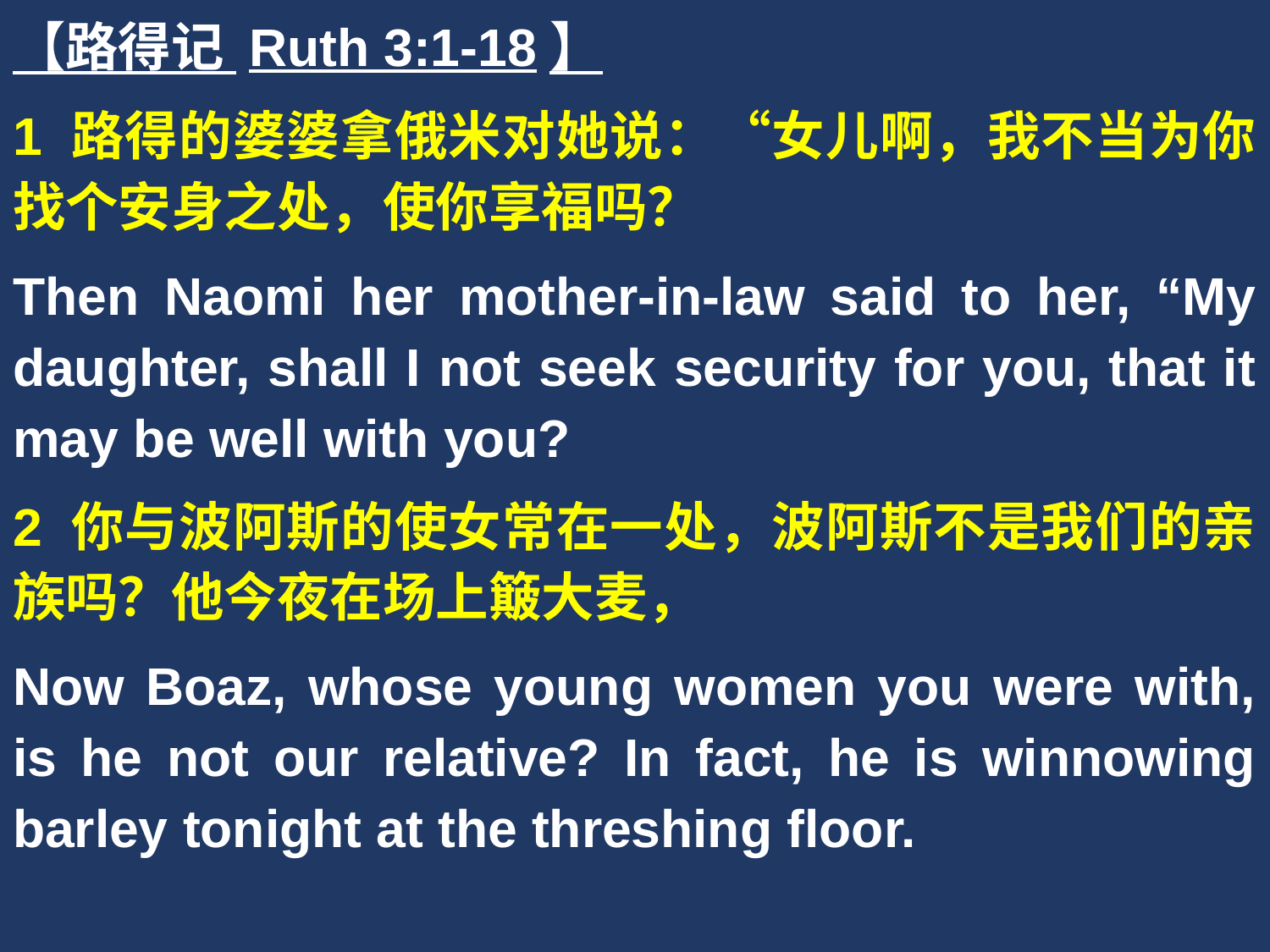

【路得记 Ruth 3:1-18】
1 路得的婆婆拿俄米对她说：“女儿啊，我不当为你找个安身之处，使你享福吗？
Then Naomi her mother-in-law said to her, “My daughter, shall I not seek security for you, that it may be well with you?
2 你与波阿斯的使女常在一处，波阿斯不是我们的亲族吗？他今夜在场上簸大麦，
Now Boaz, whose young women you were with, is he not our relative? In fact, he is winnowing barley tonight at the threshing floor.